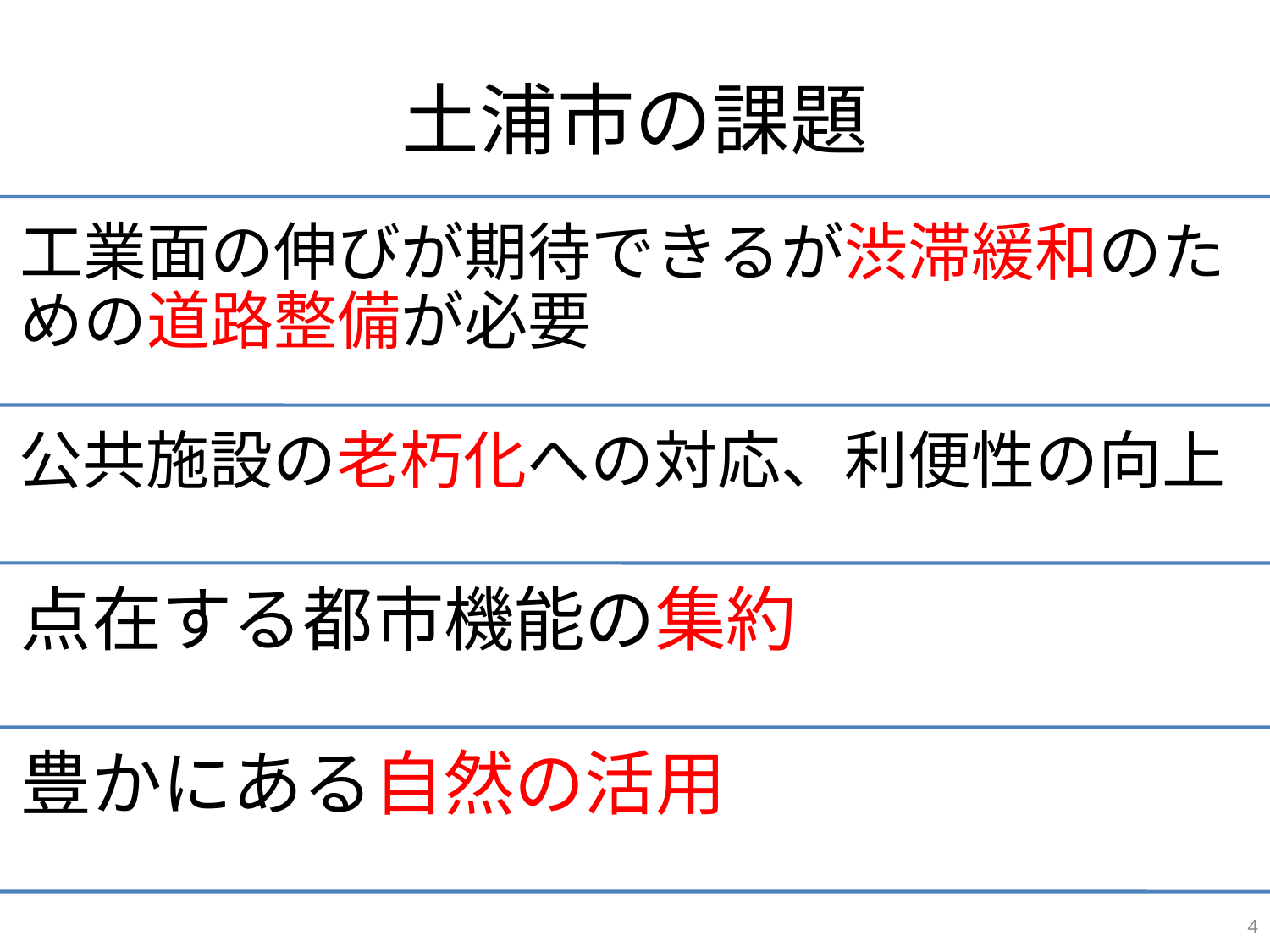

# 土浦市の課題
工業面の伸びが期待できるが渋滞緩和のための道路整備が必要
公共施設の老朽化への対応、利便性の向上
点在する都市機能の集約
豊かにある自然の活用

4